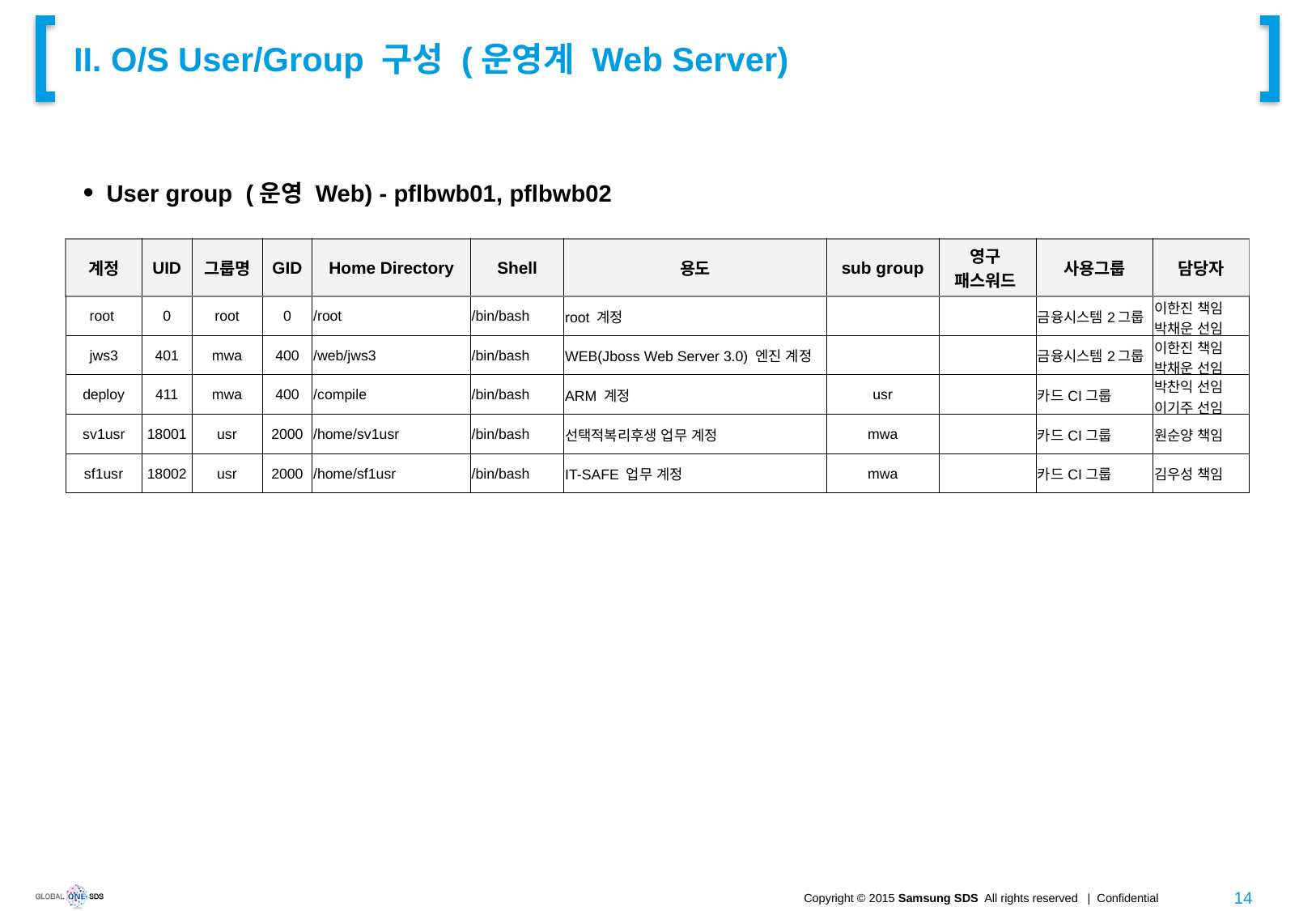

# II. O/S User/Group 구성 (운영계 Web Server)
User group  (운영 Web) - pflbwb01, pflbwb02
| 계정 | UID | 그룹명 | GID | Home Directory | Shell | 용도 | sub group | 영구 패스워드 | 사용그룹 | 담당자 |
| --- | --- | --- | --- | --- | --- | --- | --- | --- | --- | --- |
| root | 0 | root | 0 | /root | /bin/bash | root 계정 |  |  | 금융시스템2그룹 | 이한진 책임 박채운 선임 |
| jws3 | 401 | mwa | 400 | /web/jws3 | /bin/bash | WEB(Jboss Web Server 3.0) 엔진 계정 |  |  | 금융시스템2그룹 | 이한진 책임 박채운 선임 |
| deploy | 411 | mwa | 400 | /compile | /bin/bash | ARM 계정 | usr |  | 카드CI그룹 | 박찬익 선임 이기주 선임 |
| sv1usr | 18001 | usr | 2000 | /home/sv1usr | /bin/bash | 선택적복리후생 업무 계정 | mwa |  | 카드CI그룹 | 원순양 책임 |
| sf1usr | 18002 | usr | 2000 | /home/sf1usr | /bin/bash | IT-SAFE 업무 계정 | mwa |  | 카드CI그룹 | 김우성 책임 |